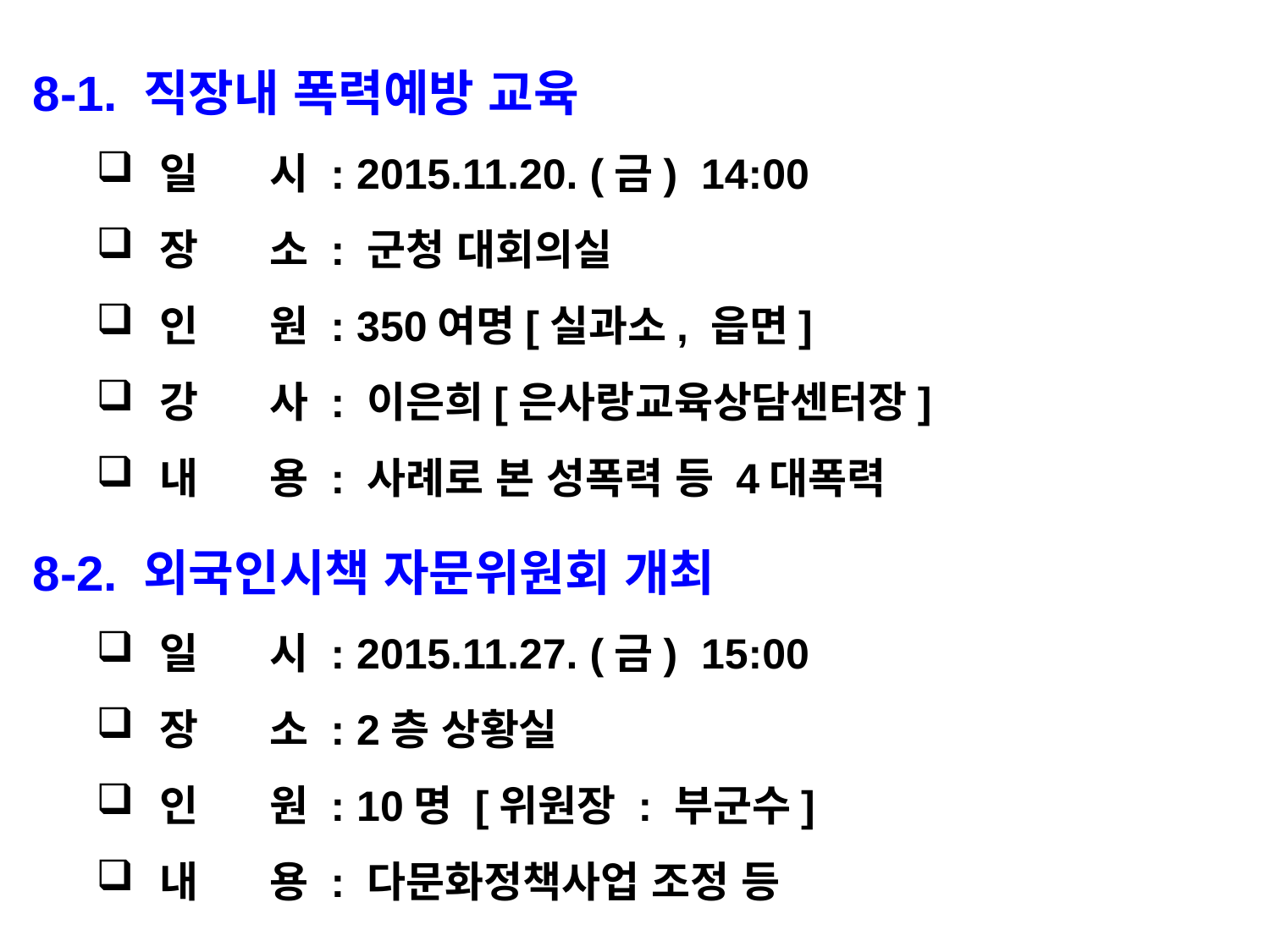

8-1. 직장내 폭력예방 교육
일      시 : 2015.11.20. (금)  14:00
장      소 : 군청 대회의실
인      원 : 350여명[실과소, 읍면]
강      사 : 이은희[은사랑교육상담센터장]
내      용 : 사례로 본 성폭력 등 4대폭력

8-2. 외국인시책 자문위원회 개최
일      시 : 2015.11.27. (금)  15:00
장      소 : 2층 상황실
인      원 : 10명 [위원장 : 부군수]
내      용 : 다문화정책사업 조정 등